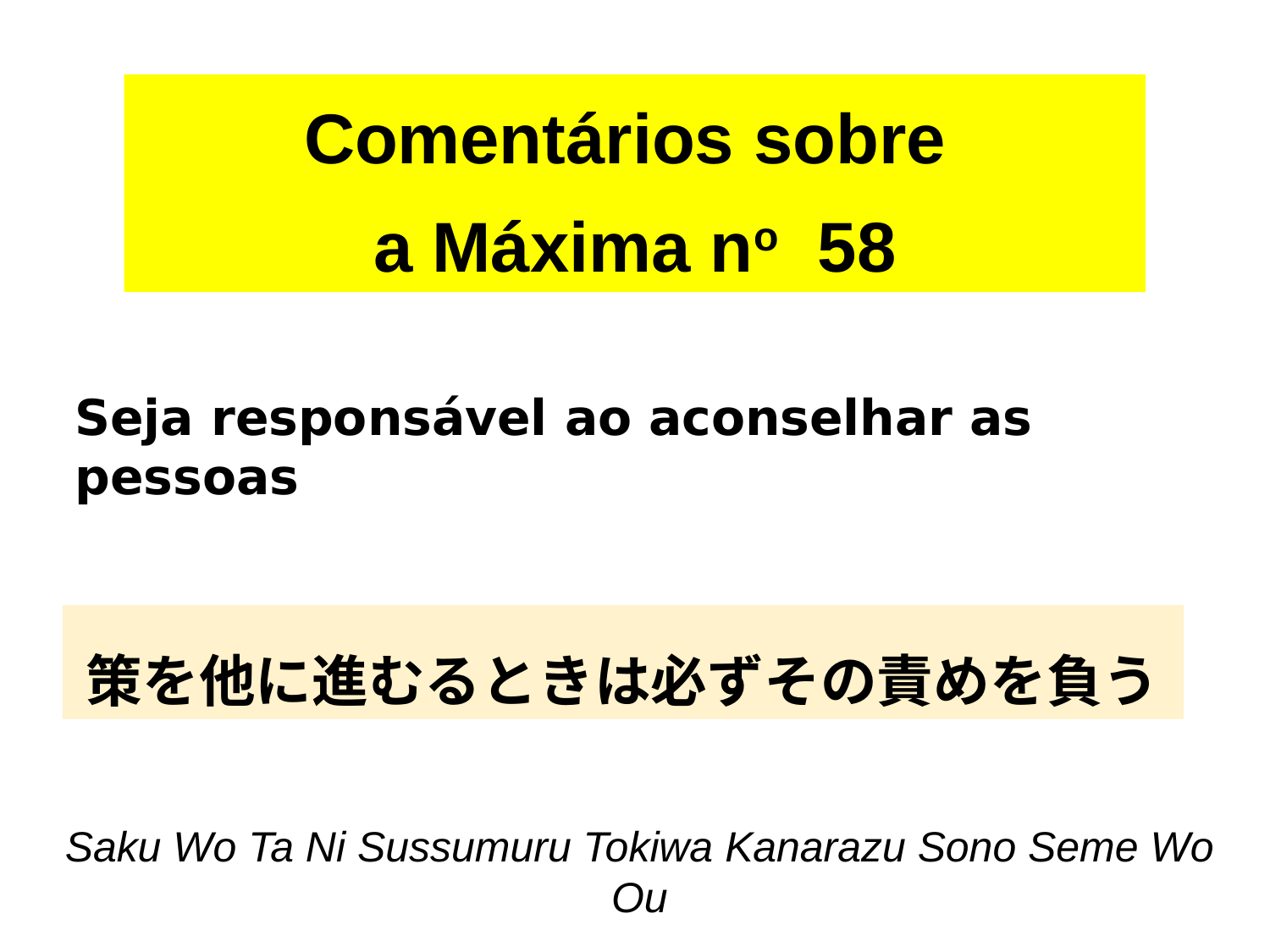

Comentários sobre
a Máxima no  58
Seja responsável ao aconselhar as pessoas

策を他に進むるときは必ずその責めを負う
Saku Wo Ta Ni Sussumuru Tokiwa Kanarazu Sono Seme Wo Ou